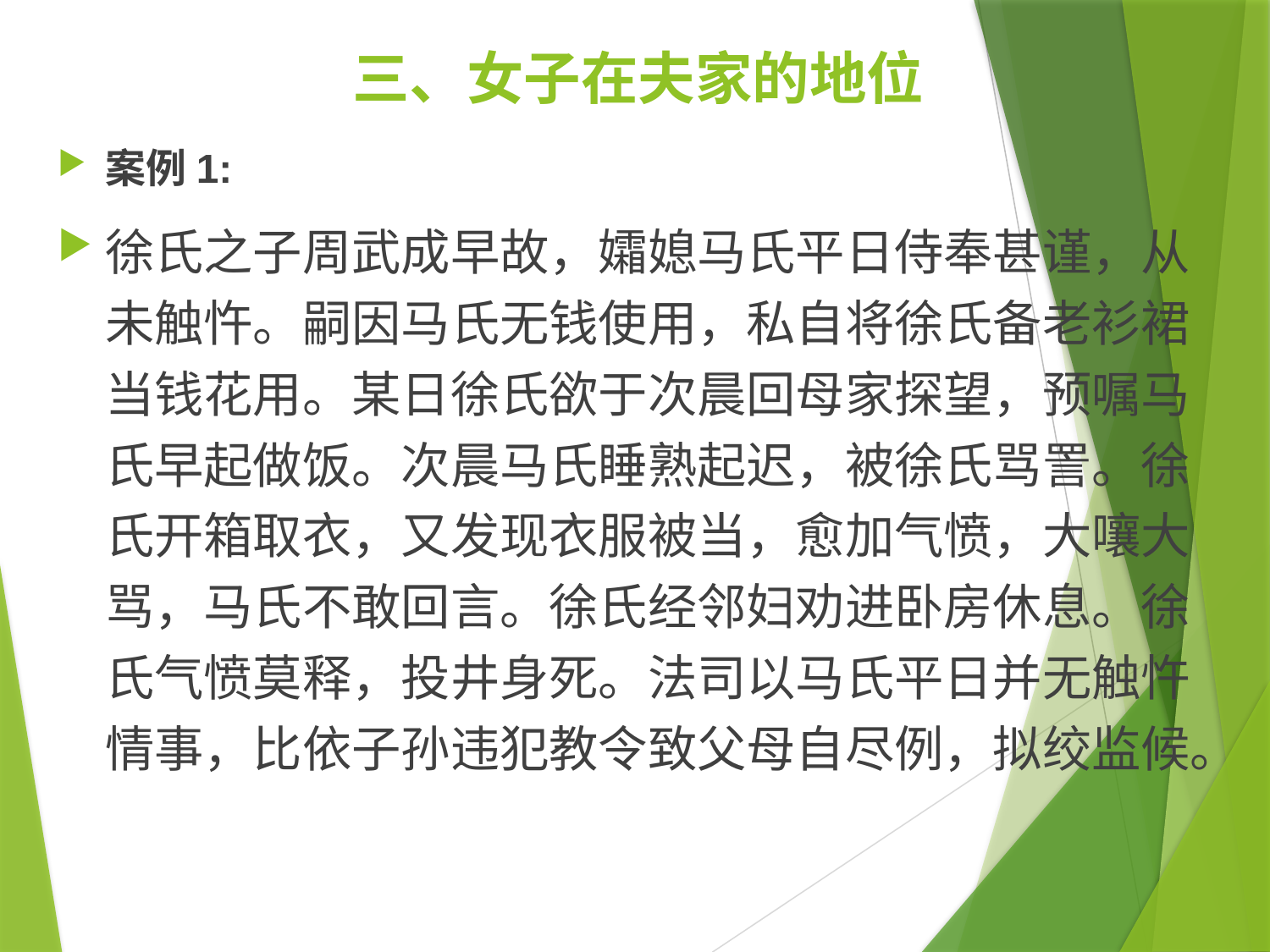

# 三、女子在夫家的地位
案例1:
徐氏之子周武成早故，孀媳马氏平日侍奉甚谨，从未触忤。嗣因马氏无钱使用，私自将徐氏备老衫裙当钱花用。某日徐氏欲于次晨回母家探望，预嘱马氏早起做饭。次晨马氏睡熟起迟，被徐氏骂詈。徐氏开箱取衣，又发现衣服被当，愈加气愤，大嚷大骂，马氏不敢回言。徐氏经邻妇劝进卧房休息。徐氏气愤莫释，投井身死。法司以马氏平日并无触忤情事，比依子孙违犯教令致父母自尽例，拟绞监候。